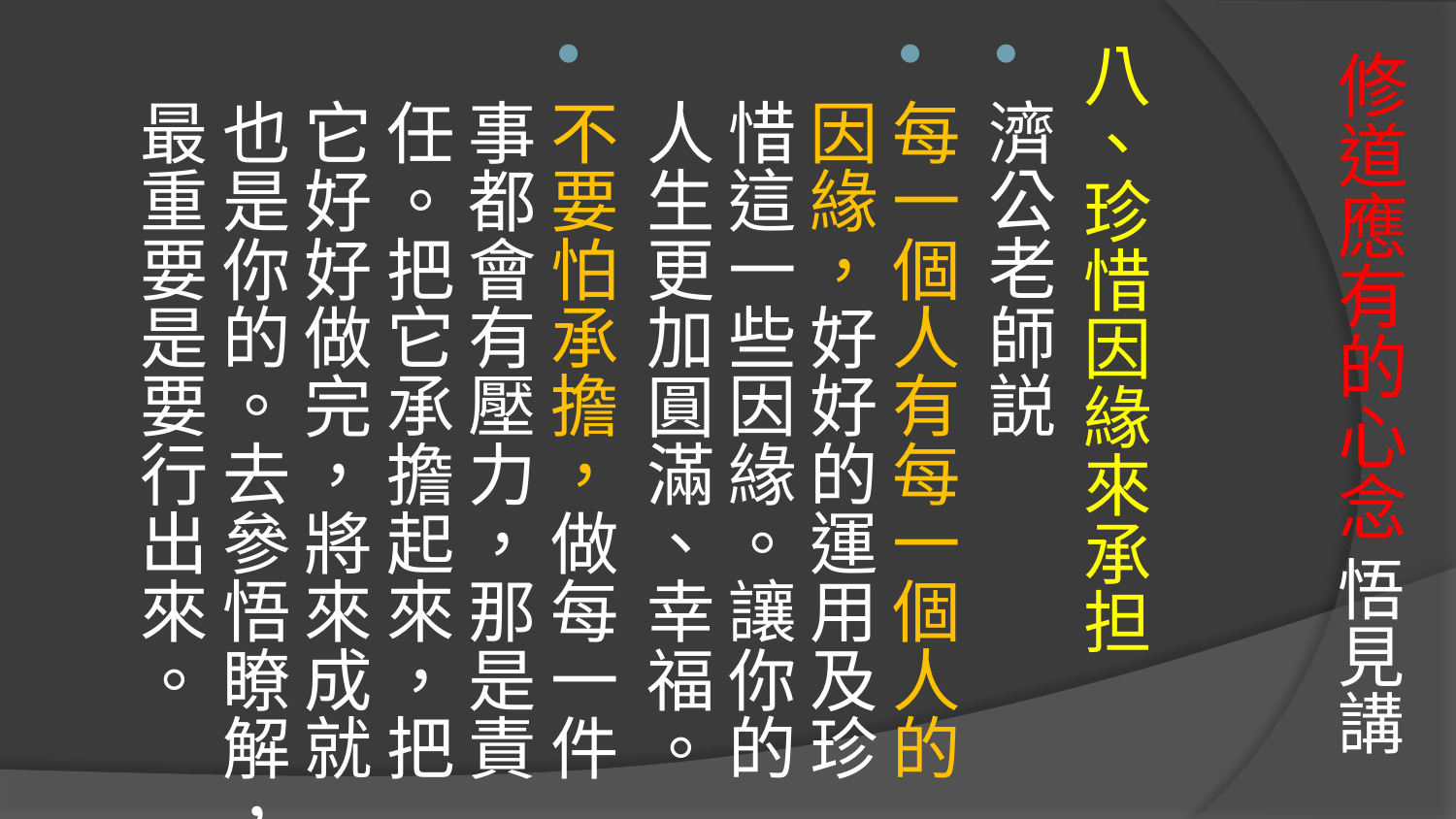

# 修道應有的心念 悟見講
八、珍惜因緣來承担
濟公老師説
每一個人有每一個人的因緣，好好的運用及珍惜這一些因緣。讓你的人生更加圓滿、幸福。
不要怕承擔，做每一件事都會有壓力，那是責任。把它承擔起來，把它好好做完，將來成就也是你的。去參悟瞭解，最重要是要行出來。